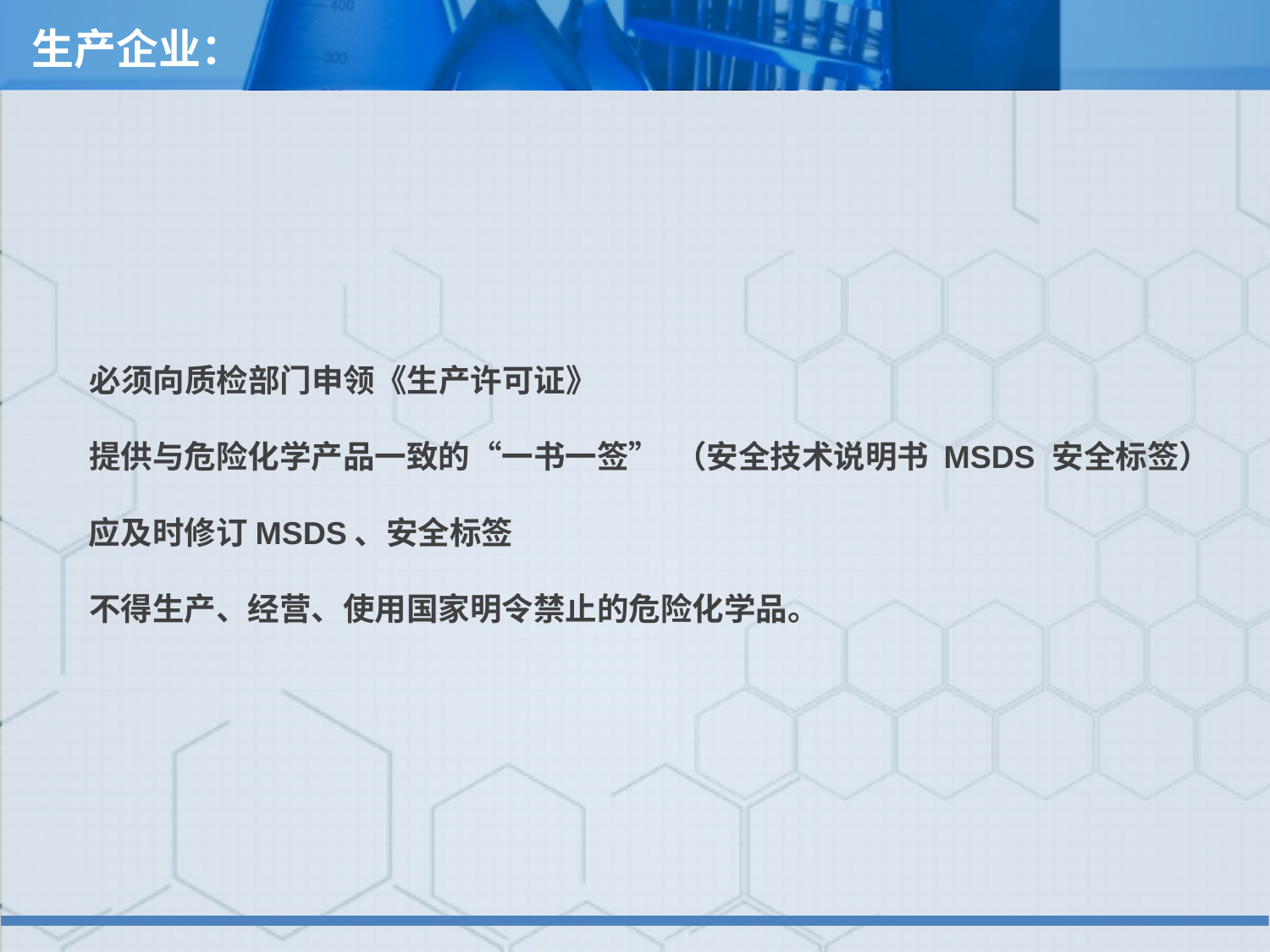

生产企业：
# 必须向质检部门申领《生产许可证》 提供与危险化学产品一致的“一书一签”  （安全技术说明书 MSDS 安全标签） 应及时修订MSDS、安全标签 不得生产、经营、使用国家明令禁止的危险化学品。